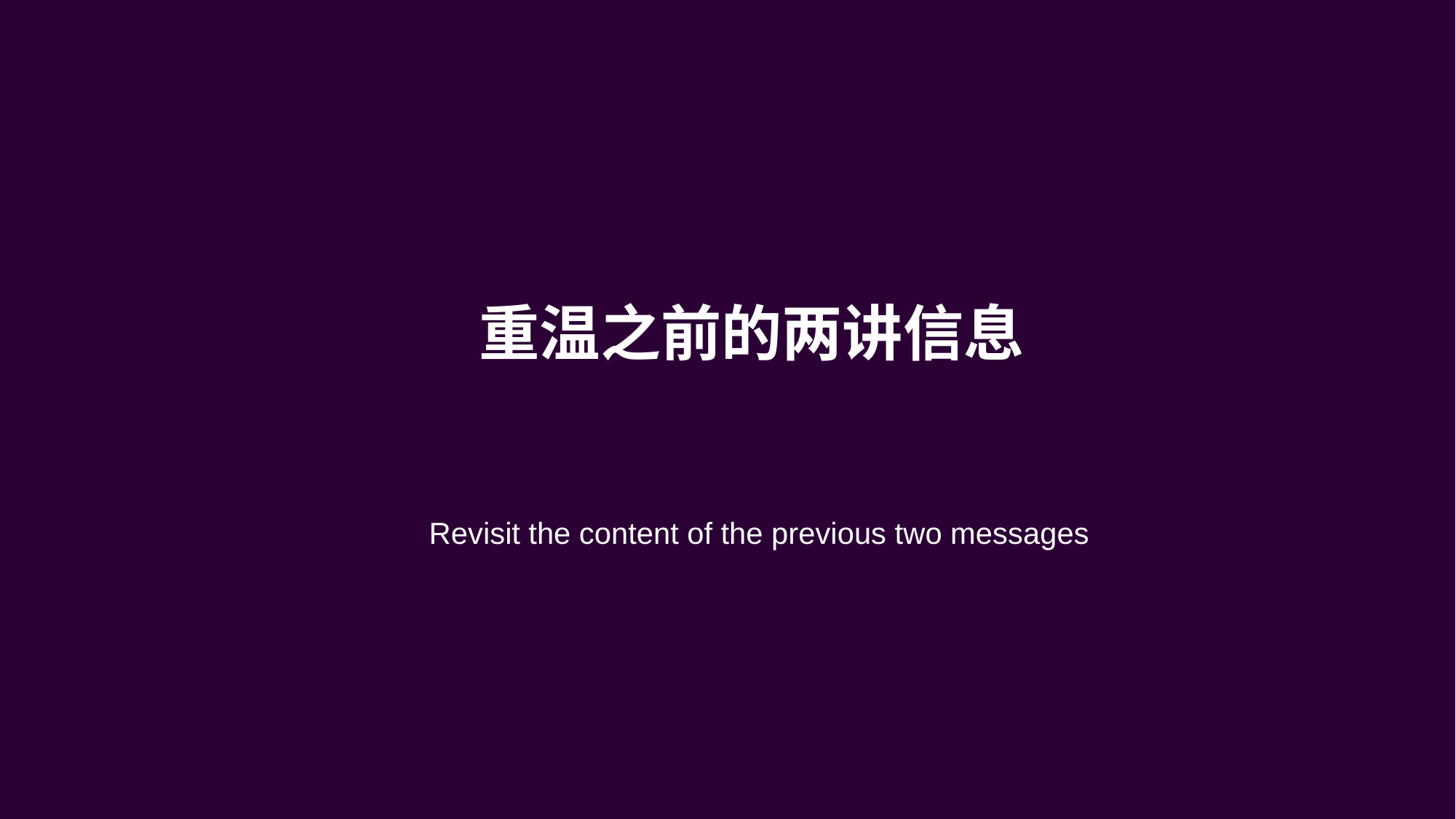

重温之前的两讲信息

Revisit the content of the previous two messages